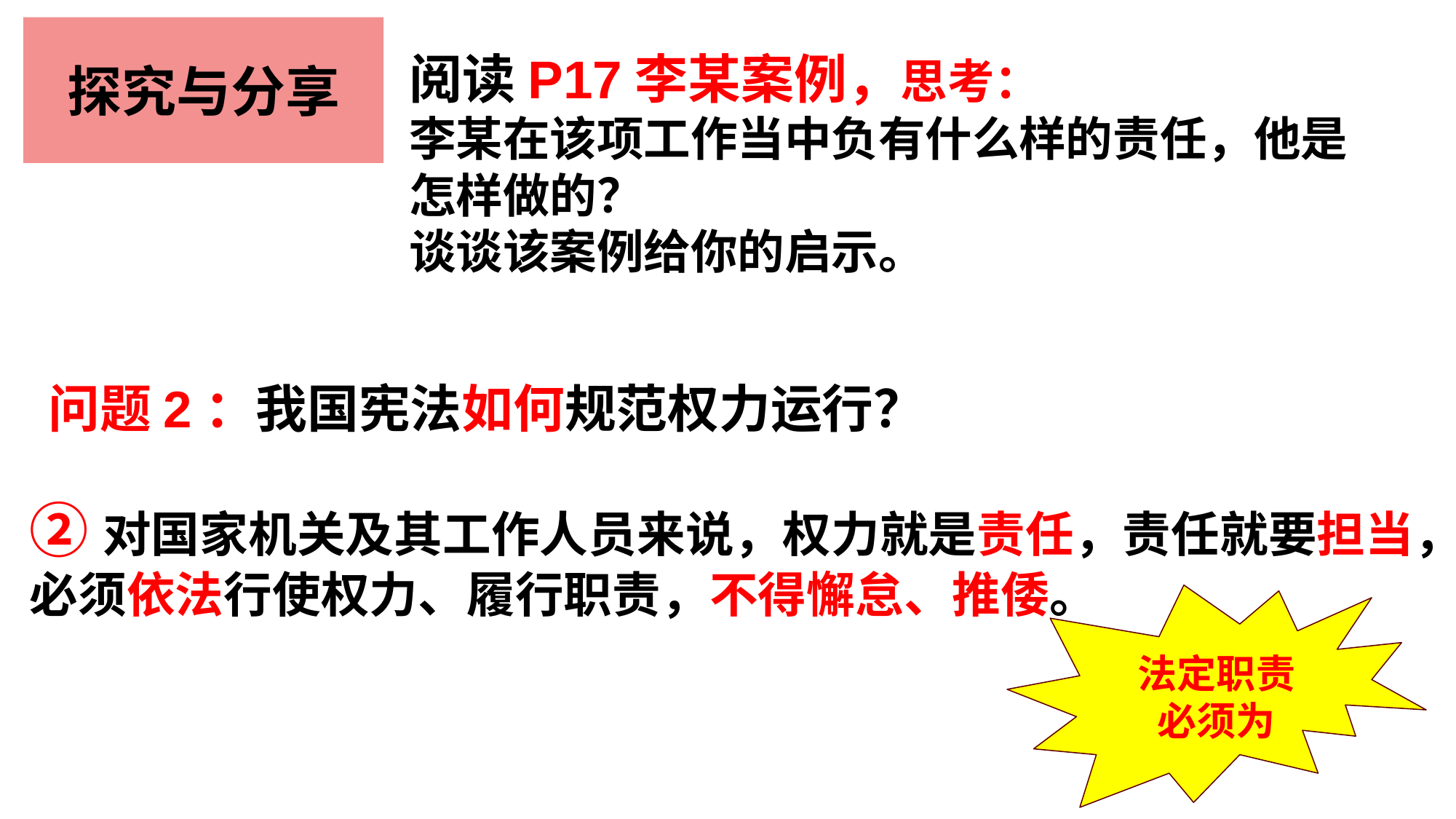

探究与分享
阅读P17李某案例，思考：
李某在该项工作当中负有什么样的责任，他是怎样做的？
谈谈该案例给你的启示。
 问题2：我国宪法如何规范权力运行？
②对国家机关及其工作人员来说，权力就是责任，责任就要担当，必须依法行使权力、履行职责，不得懈怠、推倭。
法定职责
必须为